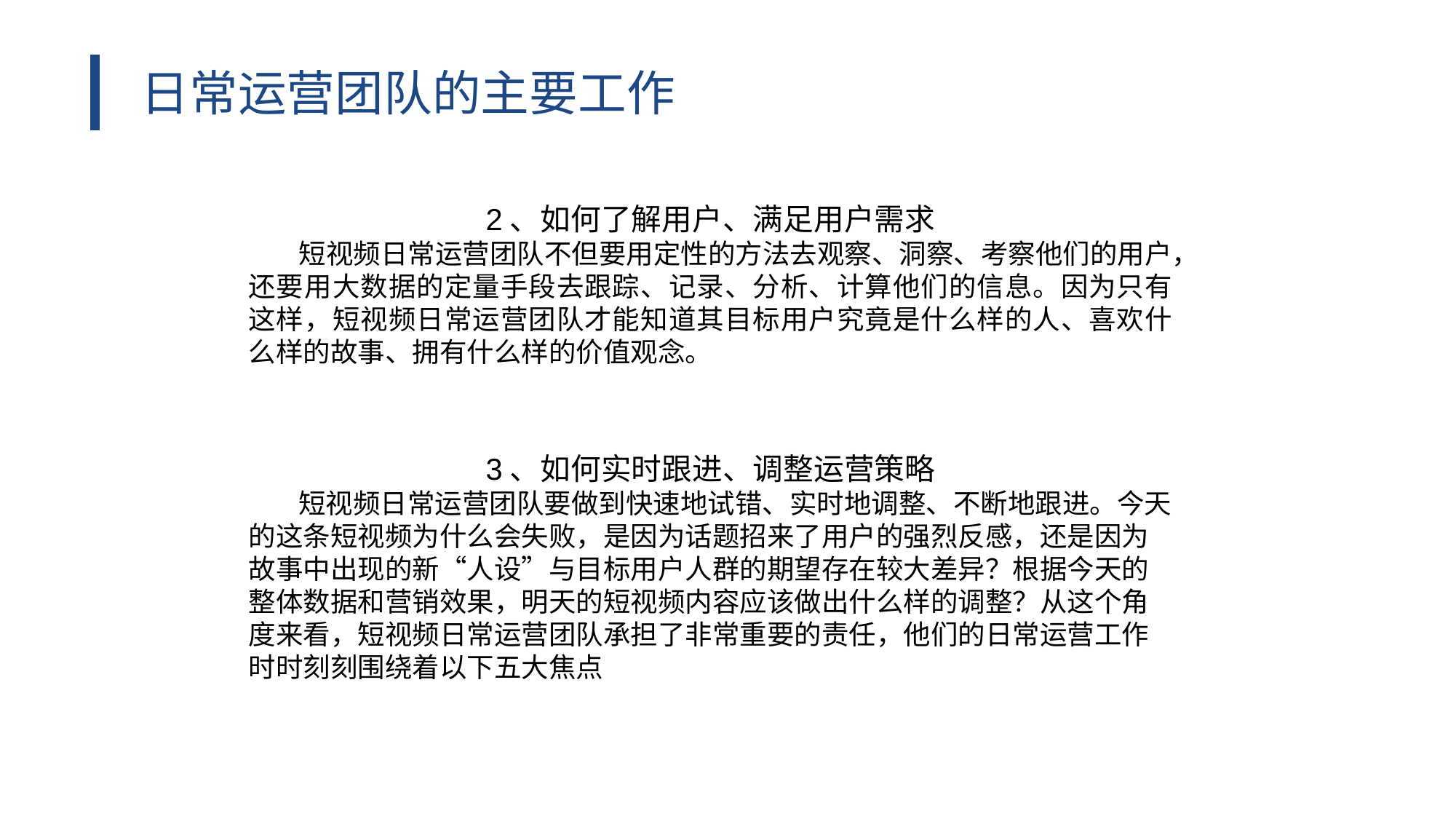

日常运营团队的主要工作
2、如何了解用户、满足用户需求
       短视频日常运营团队不但要用定性的方法去观察、洞察、考察他们的用户，还要用大数据的定量手段去跟踪、记录、分析、计算他们的信息。因为只有这样，短视频日常运营团队才能知道其目标用户究竟是什么样的人、喜欢什么样的故事、拥有什么样的价值观念。
3、如何实时跟进、调整运营策略
       短视频日常运营团队要做到快速地试错、实时地调整、不断地跟进。今天的这条短视频为什么会失败，是因为话题招来了用户的强烈反感，还是因为故事中出现的新“人设”与目标用户人群的期望存在较大差异？根据今天的整体数据和营销效果，明天的短视频内容应该做出什么样的调整？从这个角度来看，短视频日常运营团队承担了非常重要的责任，他们的日常运营工作时时刻刻围绕着以下五大焦点